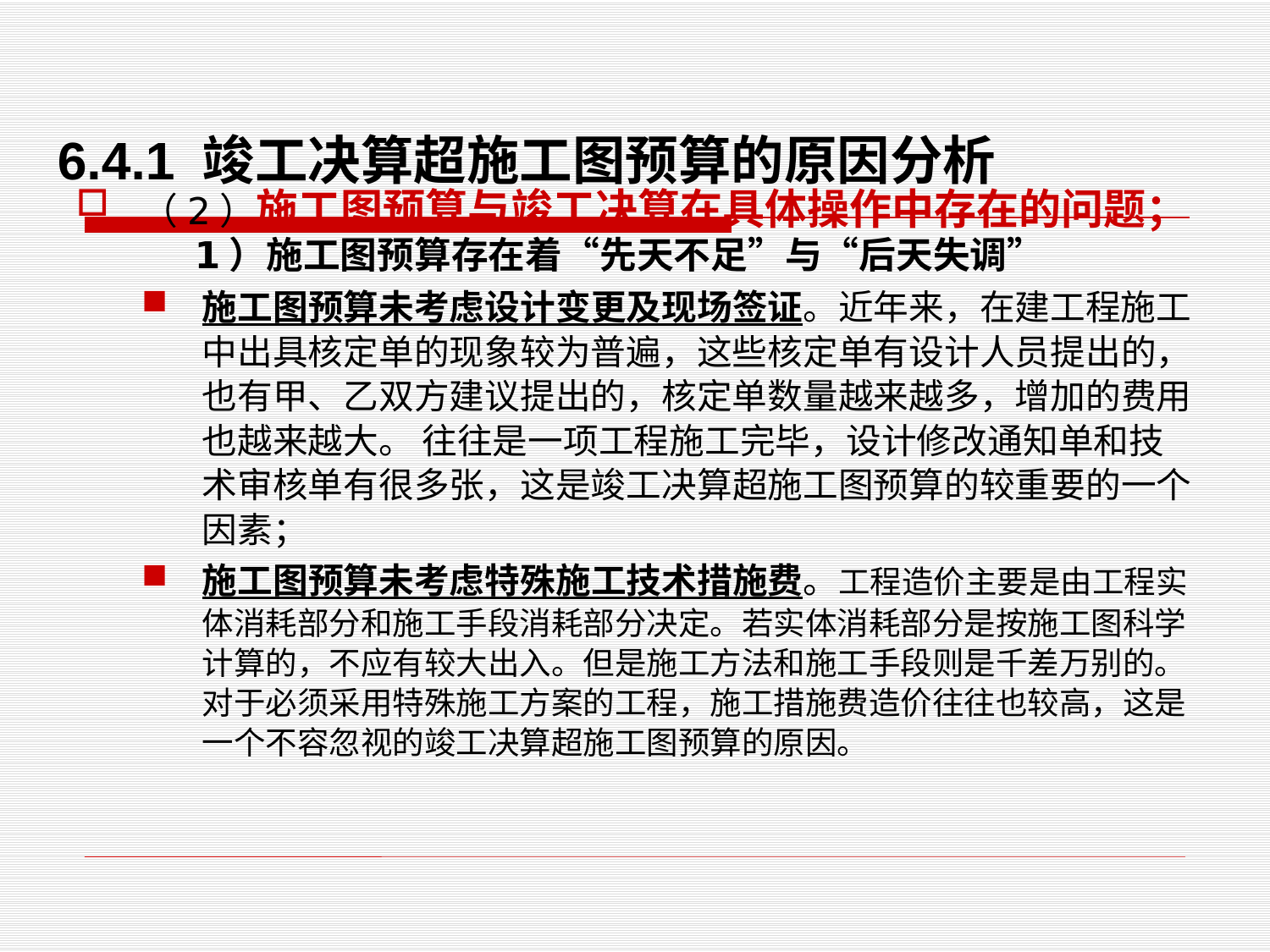

# 6.4.1 竣工决算超施工图预算的原因分析
（2）施工图预算与竣工决算在具体操作中存在的问题；
          1）施工图预算存在着“先天不足”与“后天失调”
施工图预算未考虑设计变更及现场签证。近年来，在建工程施工中出具核定单的现象较为普遍，这些核定单有设计人员提出的，也有甲、乙双方建议提出的，核定单数量越来越多，增加的费用也越来越大。 往往是一项工程施工完毕，设计修改通知单和技术审核单有很多张，这是竣工决算超施工图预算的较重要的一个因素；
施工图预算未考虑特殊施工技术措施费。工程造价主要是由工程实体消耗部分和施工手段消耗部分决定。若实体消耗部分是按施工图科学计算的，不应有较大出入。但是施工方法和施工手段则是千差万别的。对于必须采用特殊施工方案的工程，施工措施费造价往往也较高，这是一个不容忽视的竣工决算超施工图预算的原因。